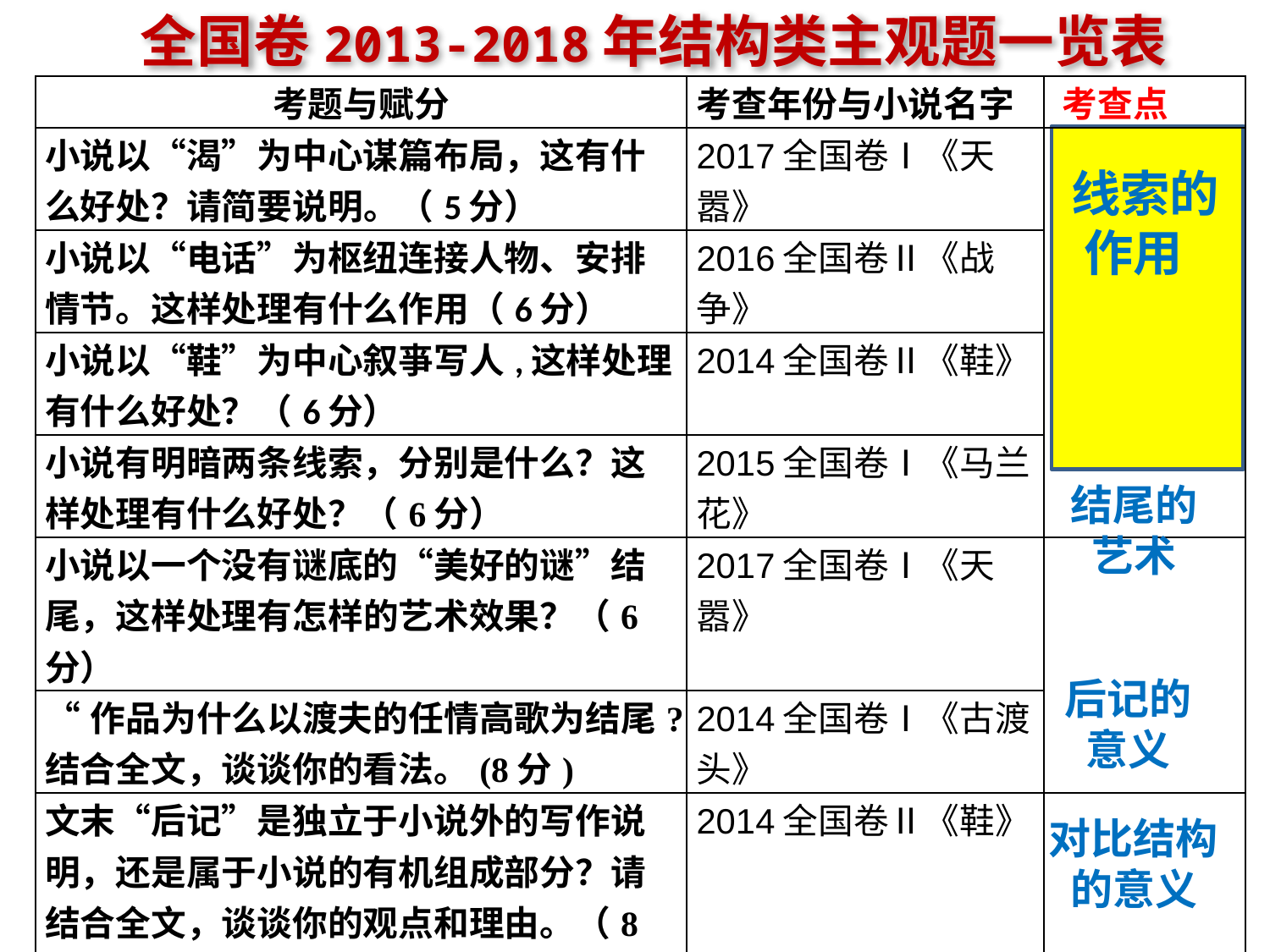

全国卷2013-2018年结构类主观题一览表
| 考题与赋分 | 考查年份与小说名字 | 考查点 |
| --- | --- | --- |
| 小说以“渴”为中心谋篇布局，这有什么好处？请简要说明。（5分） | 2017全国卷Ⅰ《天嚣》 |  |
| 小说以“电话”为枢纽连接人物、安排情节。这样处理有什么作用（6分） | 2016全国卷Ⅱ《战争》 |  |
| 小说以“鞋”为中心叙亊写人,这样处理有什么好处？（6分） | 2014全国卷Ⅱ《鞋》 |  |
| 小说有明暗两条线索，分别是什么？这样处理有什么好处？（6分） | 2015全国卷Ⅰ《马兰花》 |  |
| 小说以一个没有谜底的“美好的谜”结尾，这样处理有怎样的艺术效果？（6分） | 2017全国卷Ⅰ《天嚣》 |  |
| “作品为什么以渡夫的任情高歌为结尾?结合全文，谈谈你的看法。(8分) | 2014全国卷Ⅰ《古渡头》 |  |
| 文末“后记”是独立于小说外的写作说明，还是属于小说的有机组成部分？请结合全文，谈谈你的观点和理由。（8分） | 2014全国卷Ⅱ《鞋》 |  |
| 小说前半部分侧重写马里诺的影子表演，后半部分侧重写马里诺的现实生活。作者这样安排有什么用意？（8分） | 2013全国卷Ⅰ《喂自己影子吃饭的人》 |  |

 线索的
作用
结尾的
艺术
后记的
意义
对比结构
的意义